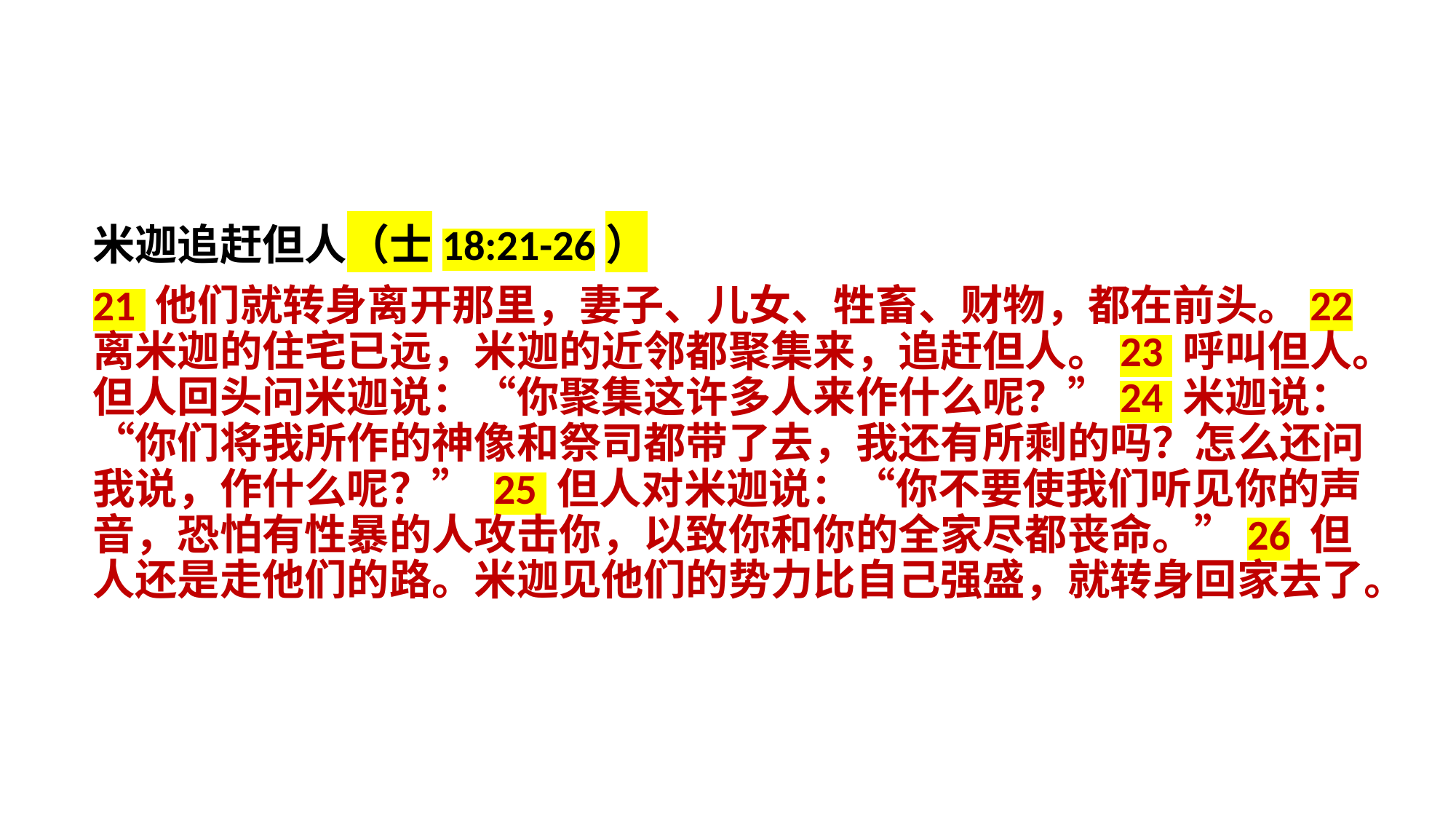

米迦追赶但人（士18:21-26）
21 他们就转身离开那里，妻子、儿女、牲畜、财物，都在前头。22 离米迦的住宅已远，米迦的近邻都聚集来，追赶但人。23 呼叫但人。但人回头问米迦说：“你聚集这许多人来作什么呢？”24 米迦说：“你们将我所作的神像和祭司都带了去，我还有所剩的吗？怎么还问我说，作什么呢？” 25 但人对米迦说：“你不要使我们听见你的声音，恐怕有性暴的人攻击你，以致你和你的全家尽都丧命。”26 但人还是走他们的路。米迦见他们的势力比自己强盛，就转身回家去了。